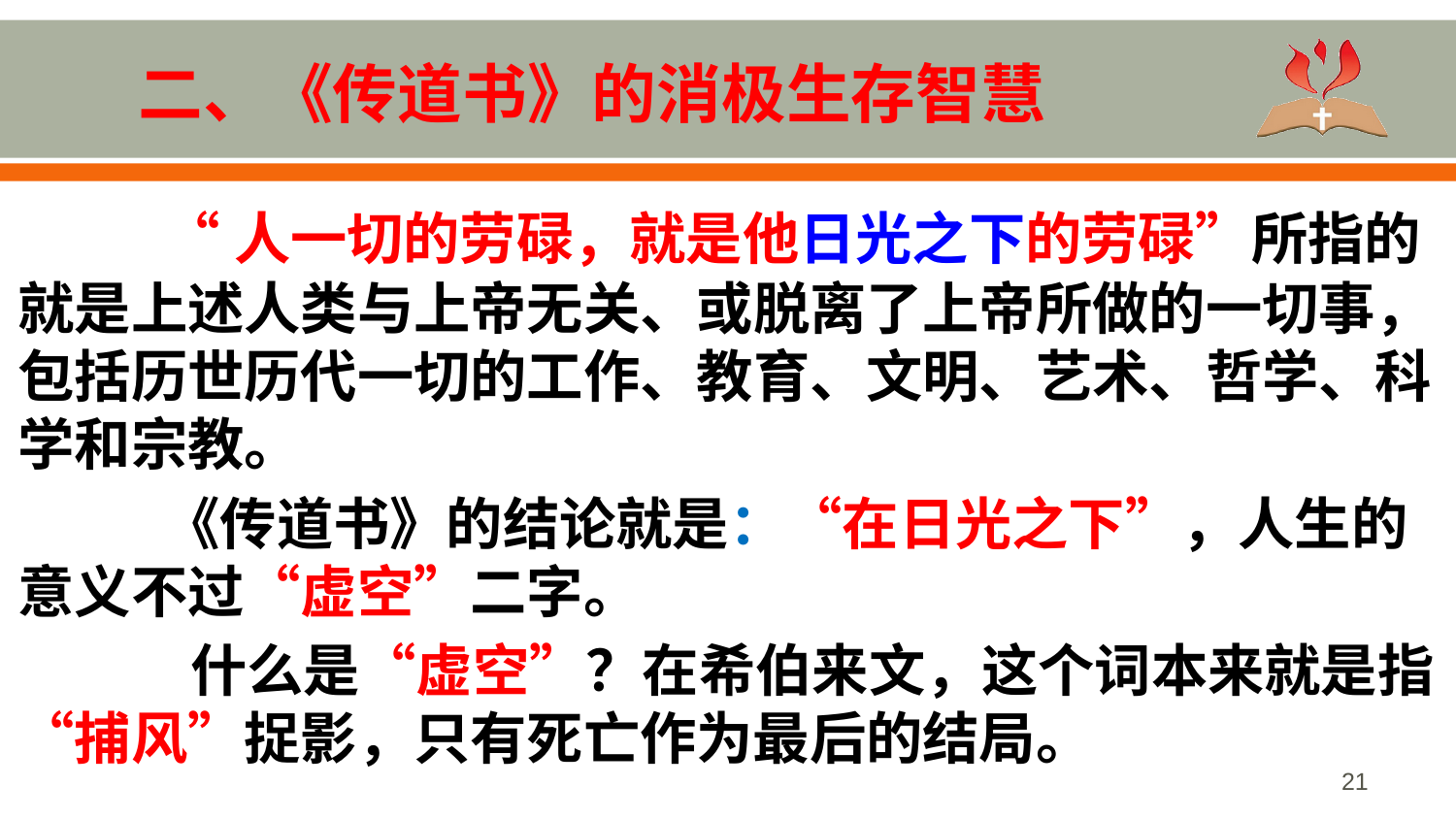

# 二、《传道书》的消极生存智慧
  	“人一切的劳碌，就是他日光之下的劳碌”所指的就是上述人类与上帝无关、或脱离了上帝所做的一切事，包括历世历代一切的工作、教育、文明、艺术、哲学、科学和宗教。
	《传道书》的结论就是：“在日光之下”，人生的意义不过“虚空”二字。
  	 什么是“虚空”？在希伯来文，这个词本来就是指 “捕风”捉影，只有死亡作为最后的结局。

21